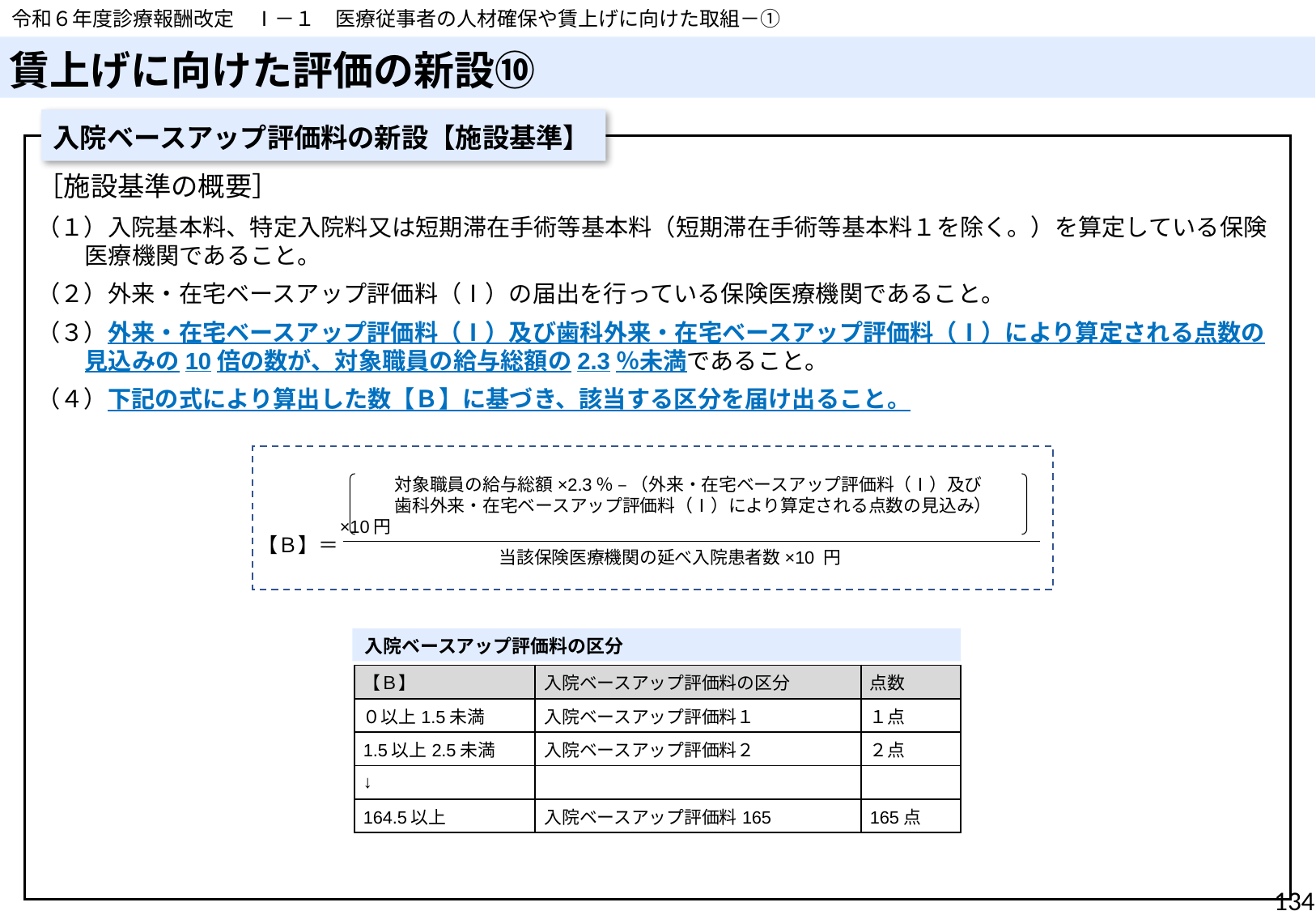

令和６年度診療報酬改定　Ⅰ－１　医療従事者の人材確保や賃上げに向けた取組－①

# 賃上げに向けた評価の新設⑩

入院ベースアップ評価料の新設【施設基準】

［施設基準の概要］
（１）入院基本料、特定入院料又は短期滞在手術等基本料（短期滞在手術等基本料１を除く。）を算定している保険医療機関であること。
（２）外来・在宅ベースアップ評価料（Ⅰ）の届出を行っている保険医療機関であること。
（３）外来・在宅ベースアップ評価料（Ⅰ）及び歯科外来・在宅ベースアップ評価料（Ⅰ）により算定される点数の見込みの10倍の数が、対象職員の給与総額の2.3％未満であること。
（４）下記の式により算出した数【Ｂ】に基づき、該当する区分を届け出ること。

対象職員の給与総額×2.3％ – （外来・在宅ベースアップ評価料（Ⅰ）及び
歯科外来・在宅ベースアップ評価料（Ⅰ）により算定される点数の見込み）×10円
【Ｂ】＝
当該保険医療機関の延べ入院患者数×10 円
入院ベースアップ評価料の区分
| 【Ｂ】 | 入院ベースアップ評価料の区分 | 点数 |
| --- | --- | --- |
| ０以上1.5未満 | 入院ベースアップ評価料１ | １点 |
| 1.5以上2.5未満 | 入院ベースアップ評価料２ | ２点 |
| ↓ |  |  |
| 164.5以上 | 入院ベースアップ評価料165 | 165点 |
134